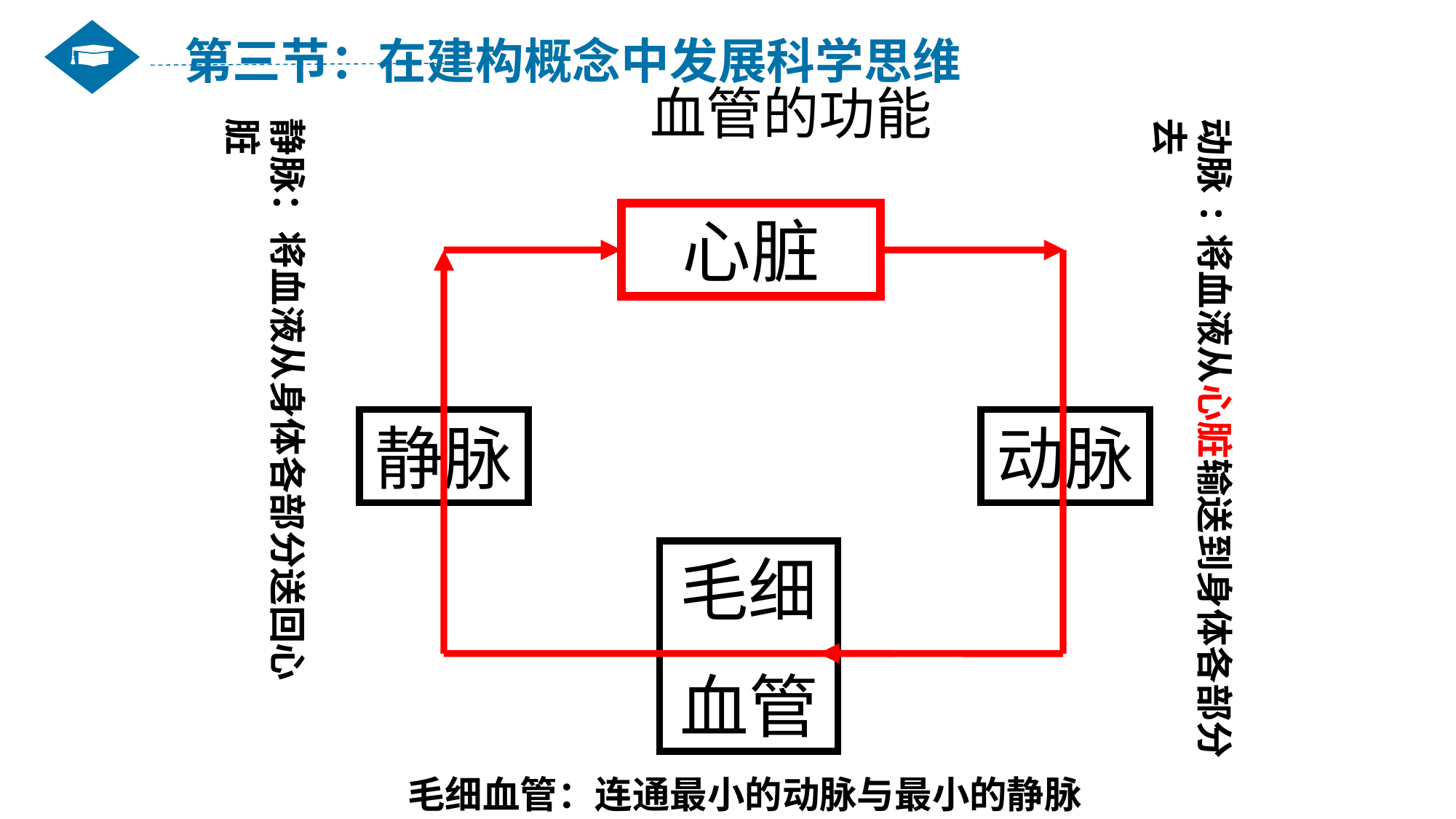

第三节：在建构概念中发展科学思维

# 血管的功能
静脉：将血液从身体各部分送回心脏
动脉:将血液从心脏输送到身体各部分去
心脏

静脉
动脉
毛细
血管

毛细血管：连通最小的动脉与最小的静脉